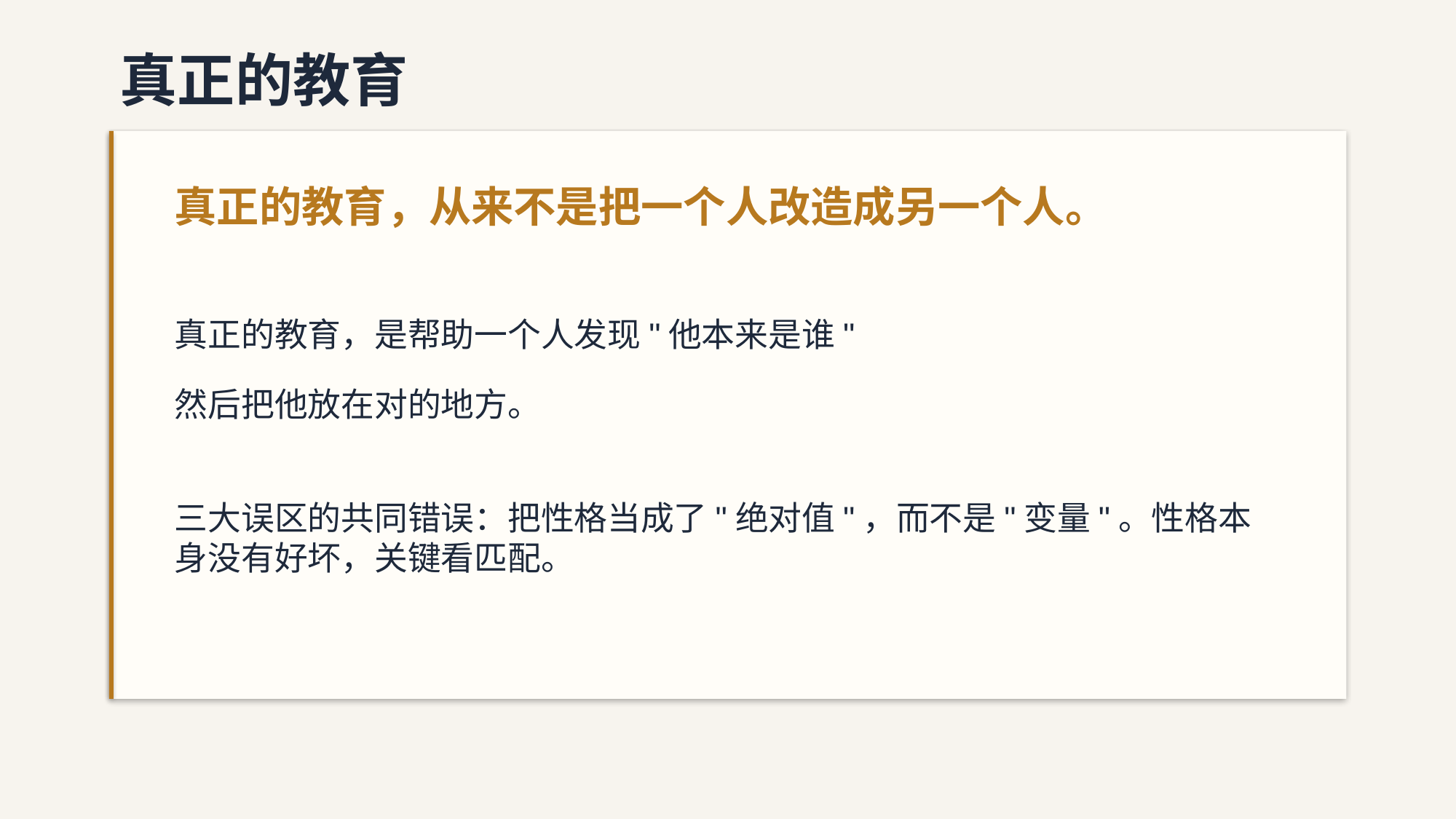

真正的教育

真正的教育，从来不是把一个人改造成另一个人。
真正的教育，是帮助一个人发现"他本来是谁"
然后把他放在对的地方。
三大误区的共同错误：把性格当成了"绝对值"，而不是"变量"。性格本身没有好坏，关键看匹配。